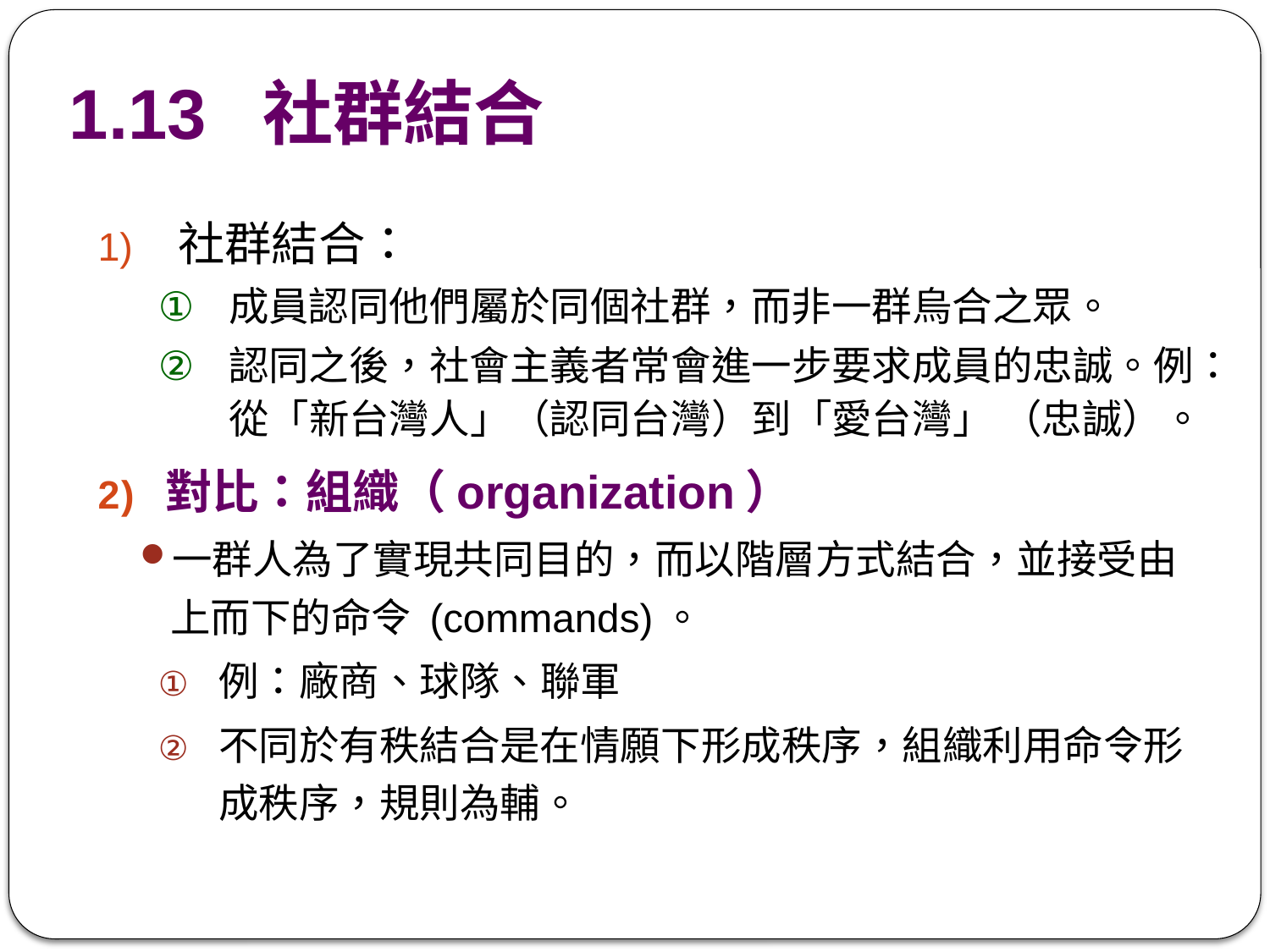

# 1.13  社群結合
社群結合：
成員認同他們屬於同個社群，而非一群烏合之眾。
認同之後，社會主義者常會進一步要求成員的忠誠。例：從「新台灣人」（認同台灣）到「愛台灣」 （忠誠）。
對比：組織（organization）
一群人為了實現共同目的，而以階層方式結合，並接受由上而下的命令 (commands)。
例：廠商、球隊、聯軍
不同於有秩結合是在情願下形成秩序，組織利用命令形成秩序，規則為輔。
17